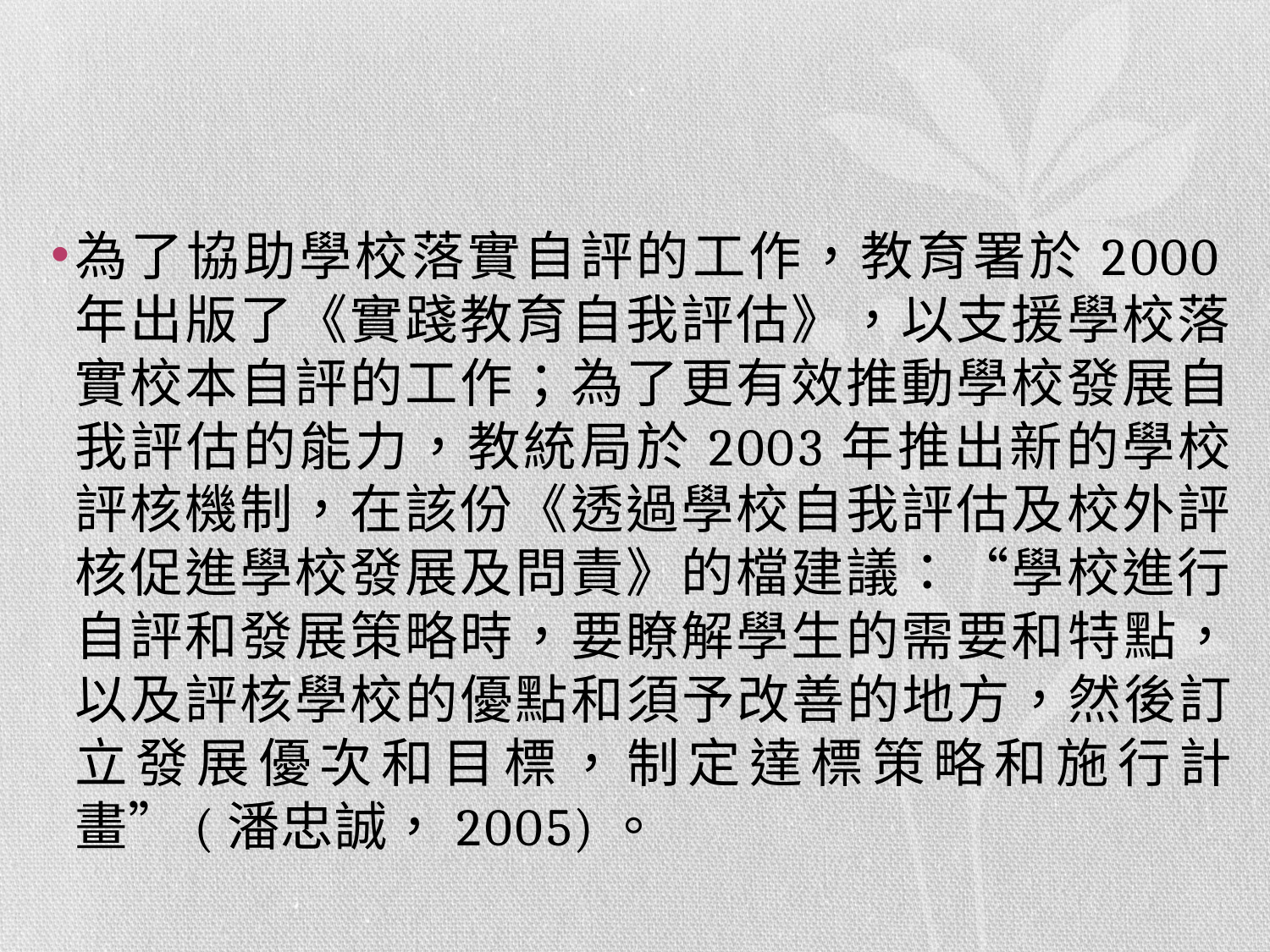

#
為了協助學校落實自評的工作，教育署於2000年出版了《實踐教育自我評估》，以支援學校落實校本自評的工作；為了更有效推動學校發展自我評估的能力，教統局於2003年推出新的學校評核機制，在該份《透過學校自我評估及校外評核促進學校發展及問責》的檔建議：“學校進行自評和發展策略時，要瞭解學生的需要和特點，以及評核學校的優點和須予改善的地方，然後訂立發展優次和目標，制定達標策略和施行計畫”(潘忠誠，2005)。